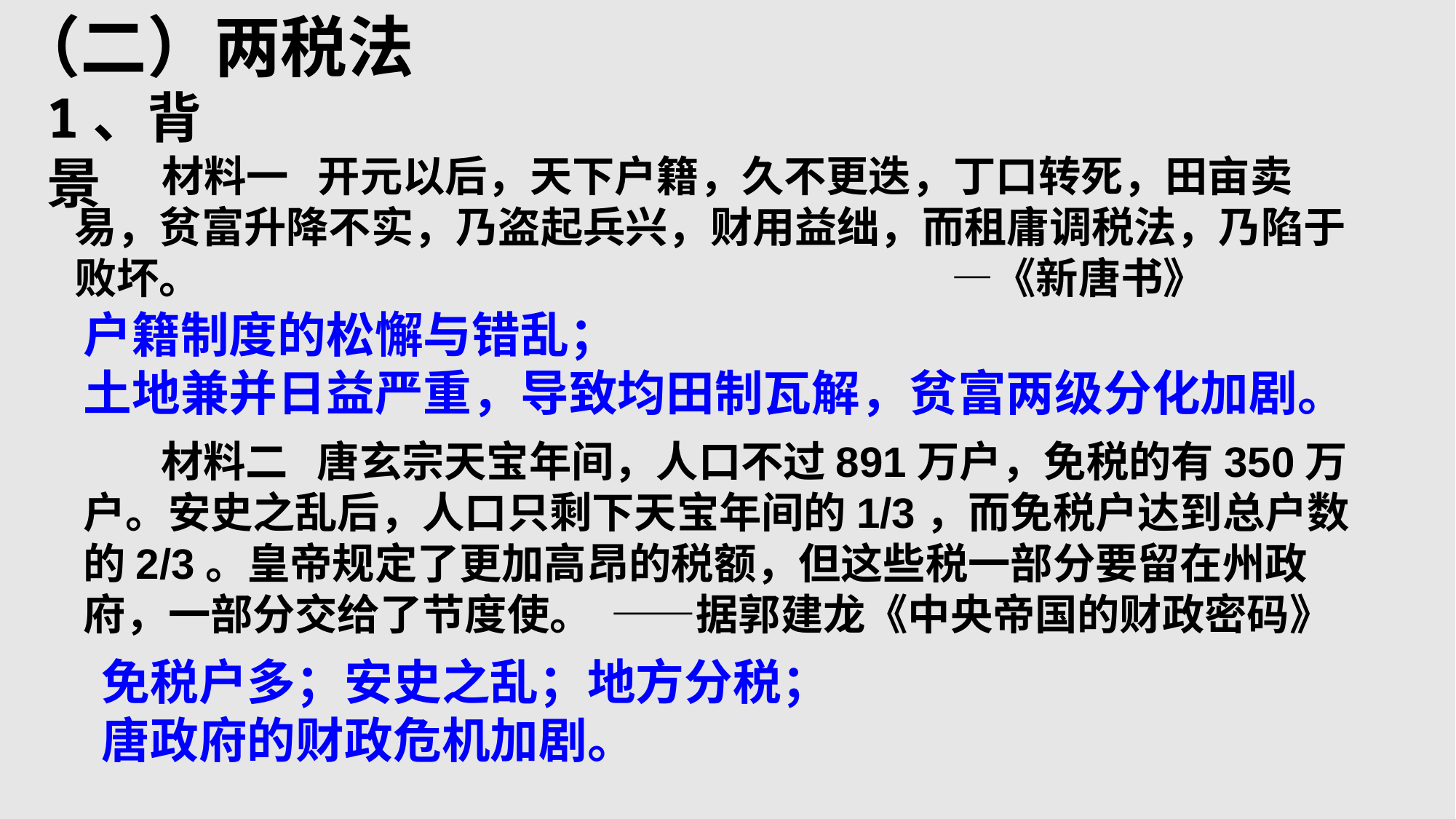

（二）两税法
1、背景
        材料一   开元以后，天下户籍，久不更迭，丁口转死，田亩卖易，贫富升降不实，乃盗起兵兴，财用益绌，而租庸调税法，乃陷于败坏。		                                                         —《新唐书》
户籍制度的松懈与错乱；
土地兼并日益严重，导致均田制瓦解，贫富两级分化加剧。
       材料二   唐玄宗天宝年间，人口不过891万户，免税的有350万户。安史之乱后，人口只剩下天宝年间的1/3，而免税户达到总户数的2/3。皇帝规定了更加高昂的税额，但这些税一部分要留在州政府，一部分交给了节度使。  ——据郭建龙《中央帝国的财政密码》
免税户多；安史之乱；地方分税；
唐政府的财政危机加剧。